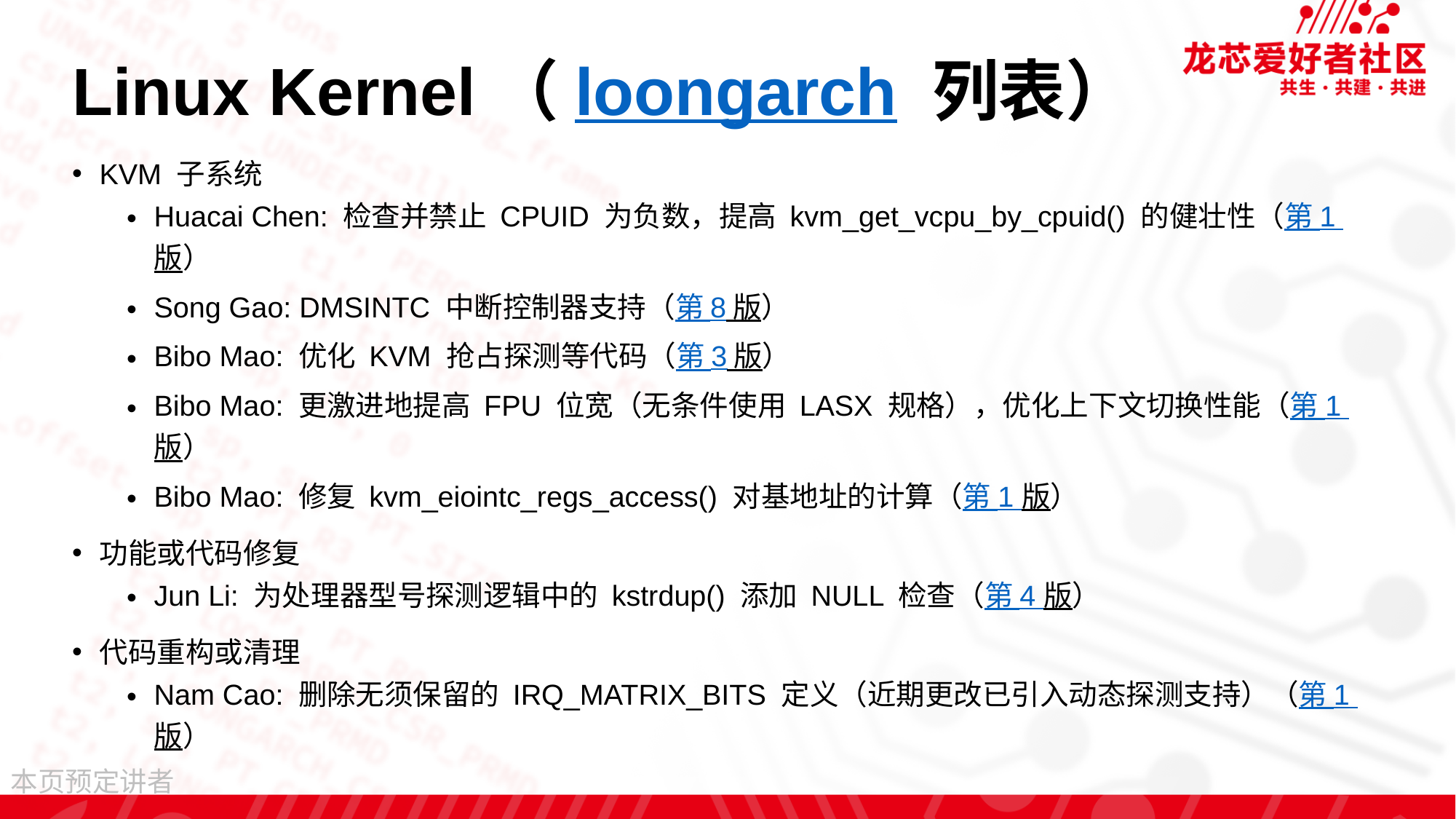

# Linux Kernel（loongarch 列表）
KVM 子系统
Huacai Chen: 检查并禁止 CPUID 为负数，提高 kvm_get_vcpu_by_cpuid() 的健壮性（第 1 版）
Song Gao: DMSINTC 中断控制器支持（第 8 版）
Bibo Mao: 优化 KVM 抢占探测等代码（第 3 版）
Bibo Mao: 更激进地提高 FPU 位宽（无条件使用 LASX 规格），优化上下文切换性能（第 1 版）
Bibo Mao: 修复 kvm_eiointc_regs_access() 对基地址的计算（第 1 版）
功能或代码修复
Jun Li: 为处理器型号探测逻辑中的 kstrdup() 添加 NULL 检查（第 4 版）
代码重构或清理
Nam Cao: 删除无须保留的 IRQ_MATRIX_BITS 定义（近期更改已引入动态探测支持）（第 1 版）